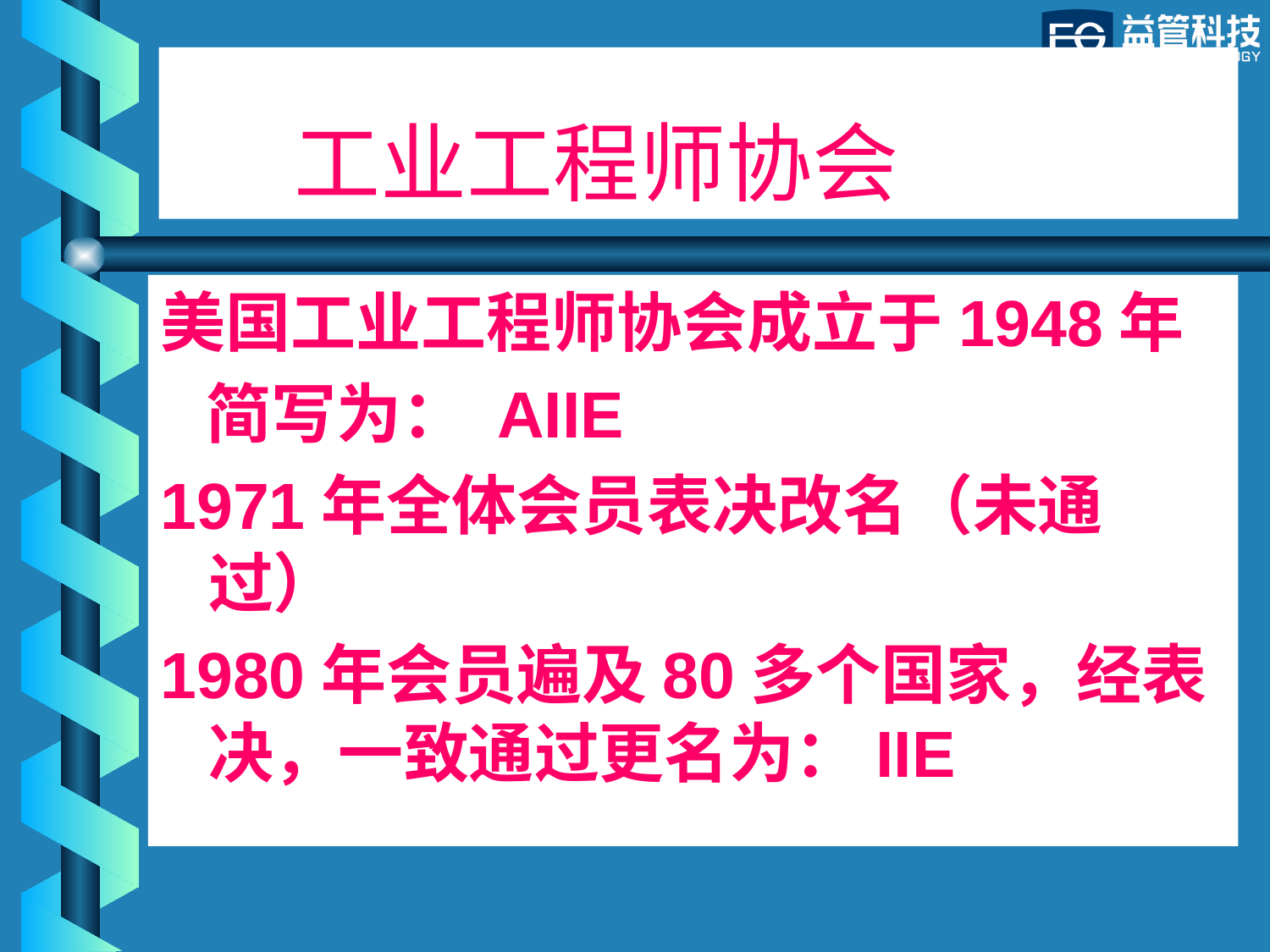

# 工业工程师协会
美国工业工程师协会成立于1948年
  简写为： AIIE
1971年全体会员表决改名（未通过）
1980年会员遍及80多个国家，经表决，一致通过更名为：IIE